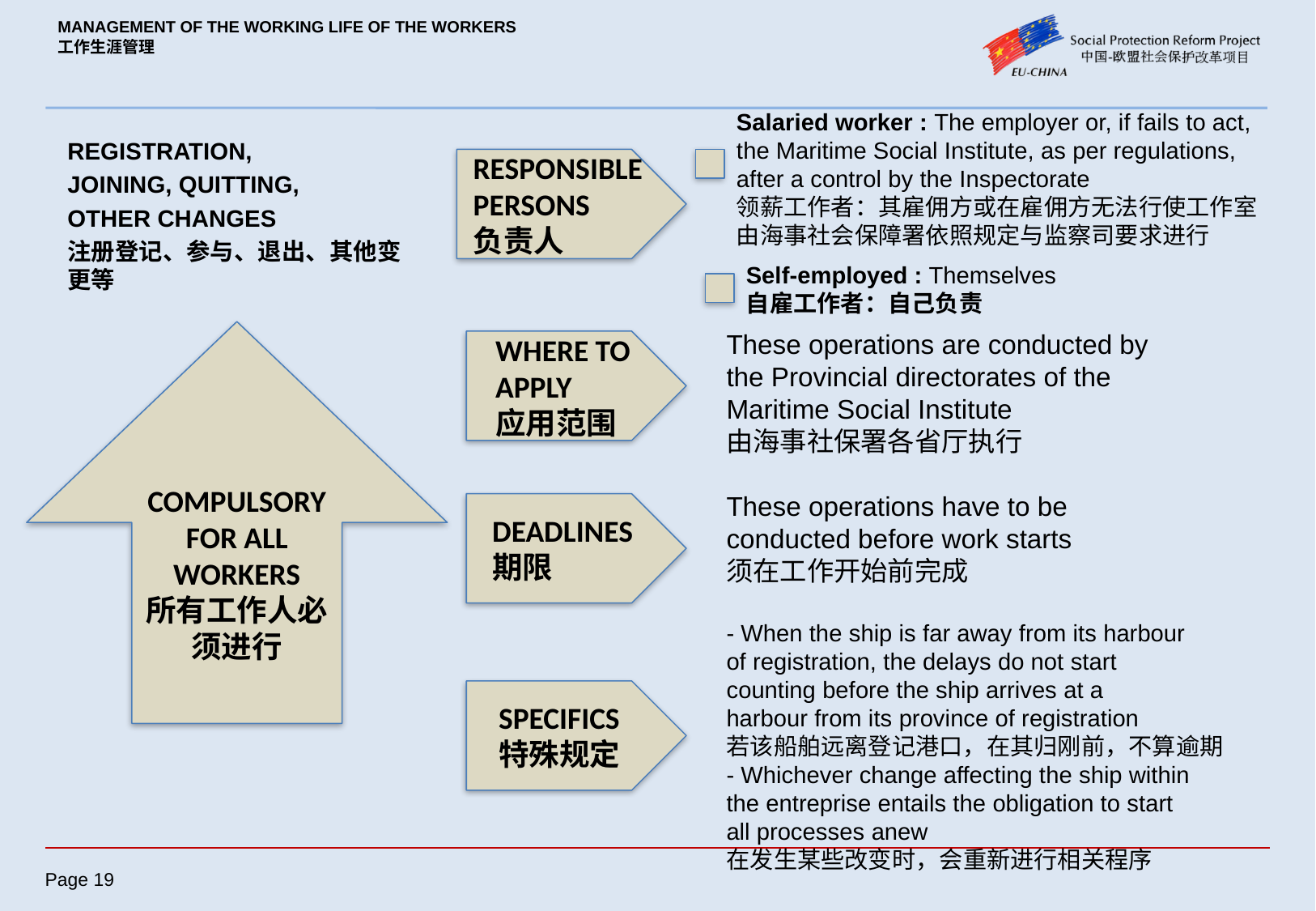

# MANAGEMENT OF THE WORKING LIFE OF THE WORKERS 工作生涯管理
Salaried worker : The employer or, if fails to act, the Maritime Social Institute, as per regulations, after a control by the Inspectorate
领薪工作者：其雇佣方或在雇佣方无法行使工作室由海事社会保障署依照规定与监察司要求进行
REGISTRATION,
JOINING, QUITTING,
OTHER CHANGES
注册登记、参与、退出、其他变更等

RESPONSIBLE PERSONS
负责人

Self-employed : Themselves
自雇工作者：自己负责

COMPULSORY FOR ALL WORKERS
所有工作人必须进行
These operations are conducted by
the Provincial directorates of the
Maritime Social Institute
由海事社保署各省厅执行

These operations have to be
conducted before work starts
须在工作开始前完成

- When the ship is far away from its harbour
of registration, the delays do not start
counting before the ship arrives at a
harbour from its province of registration
若该船舶远离登记港口，在其归刚前，不算逾期
- Whichever change affecting the ship within
the entreprise entails the obligation to start
all processes anew
在发生某些改变时，会重新进行相关程序

WHERE TO APPLY
应用范围
DEADLINES
期限
SPECIFICS
特殊规定